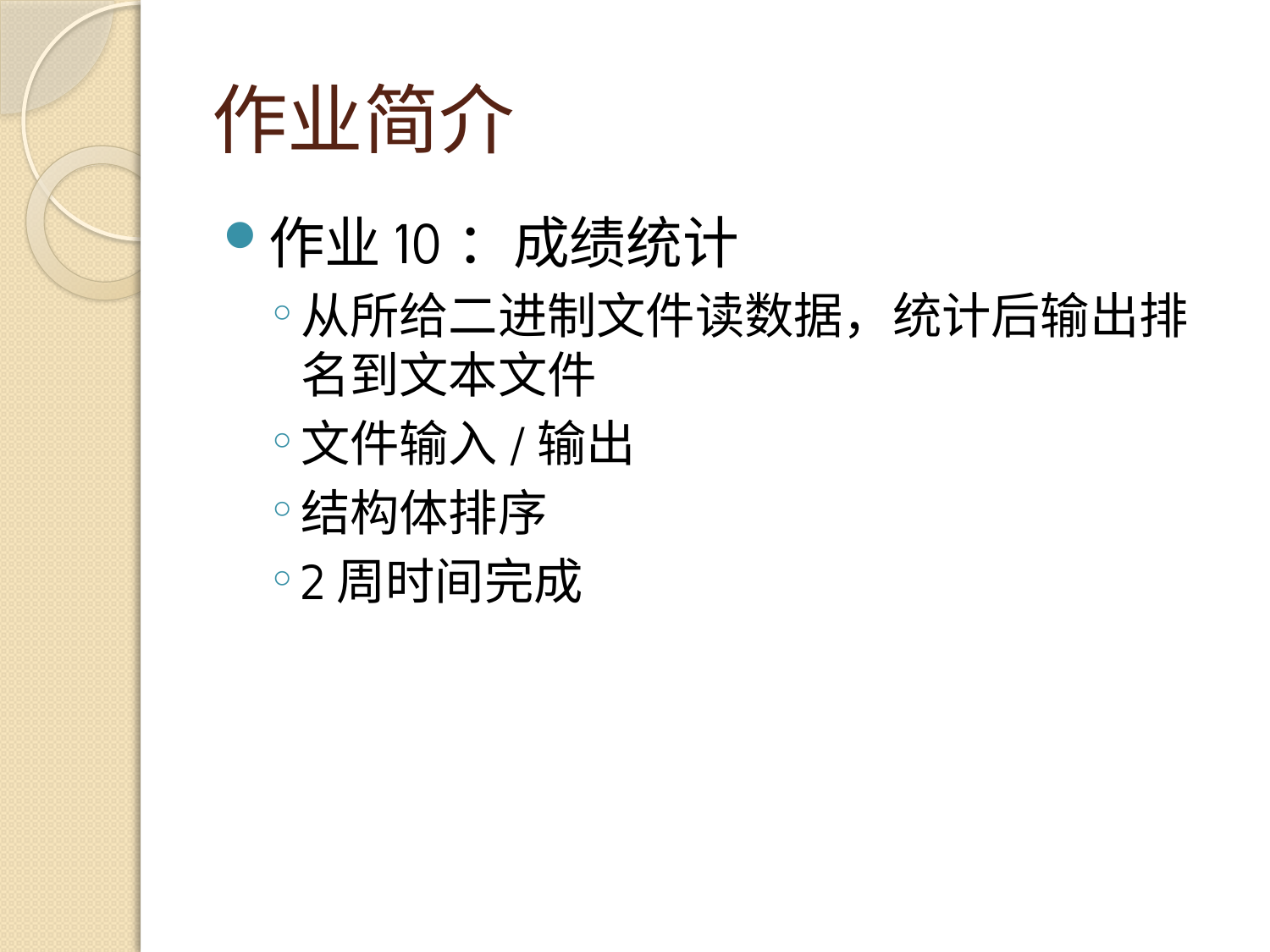

# 作业简介
作业10：成绩统计
从所给二进制文件读数据，统计后输出排名到文本文件
文件输入/输出
结构体排序
2周时间完成